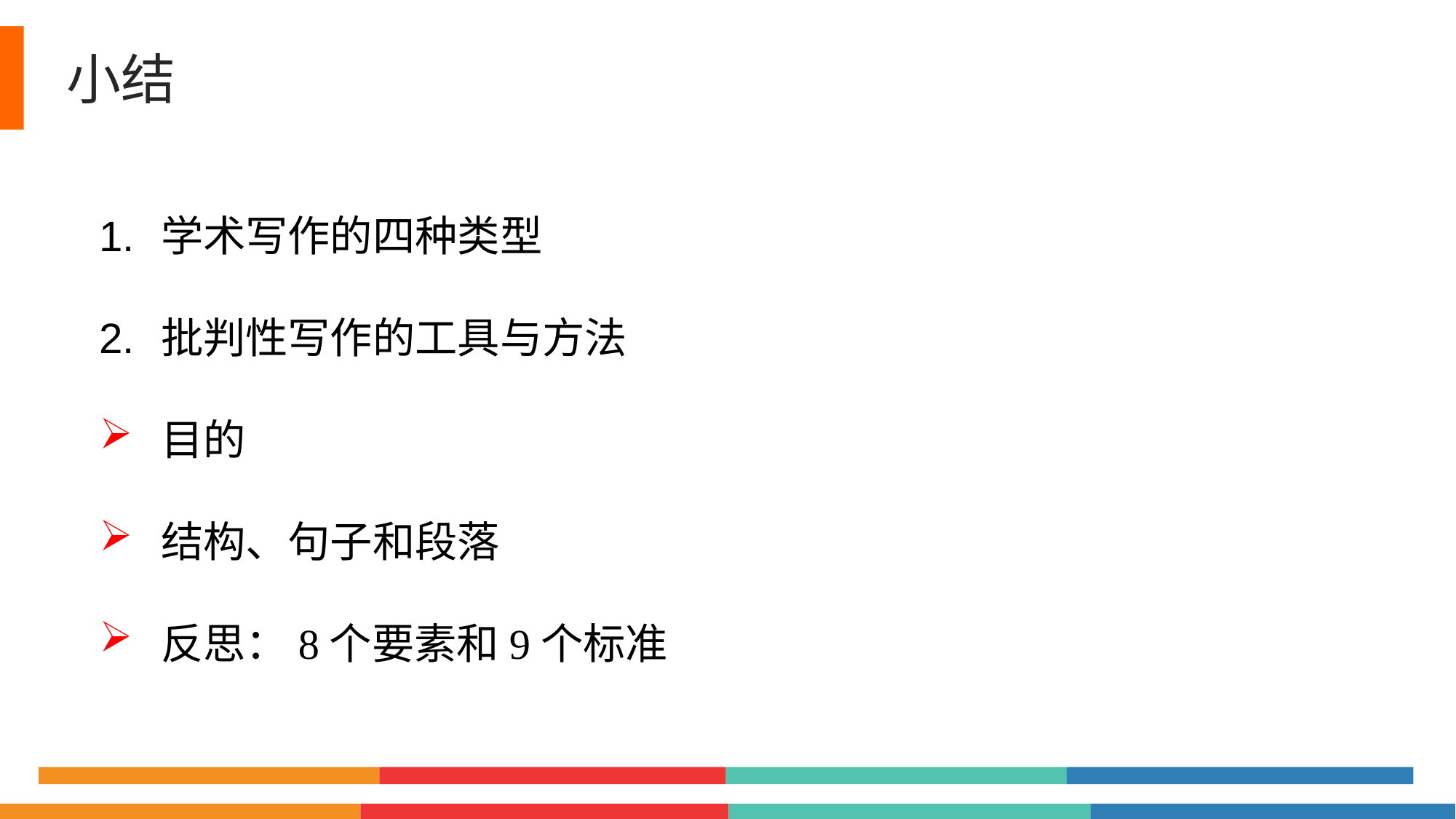

小结
学术写作的四种类型
批判性写作的工具与方法
目的
结构、句子和段落
反思：8个要素和9个标准

33